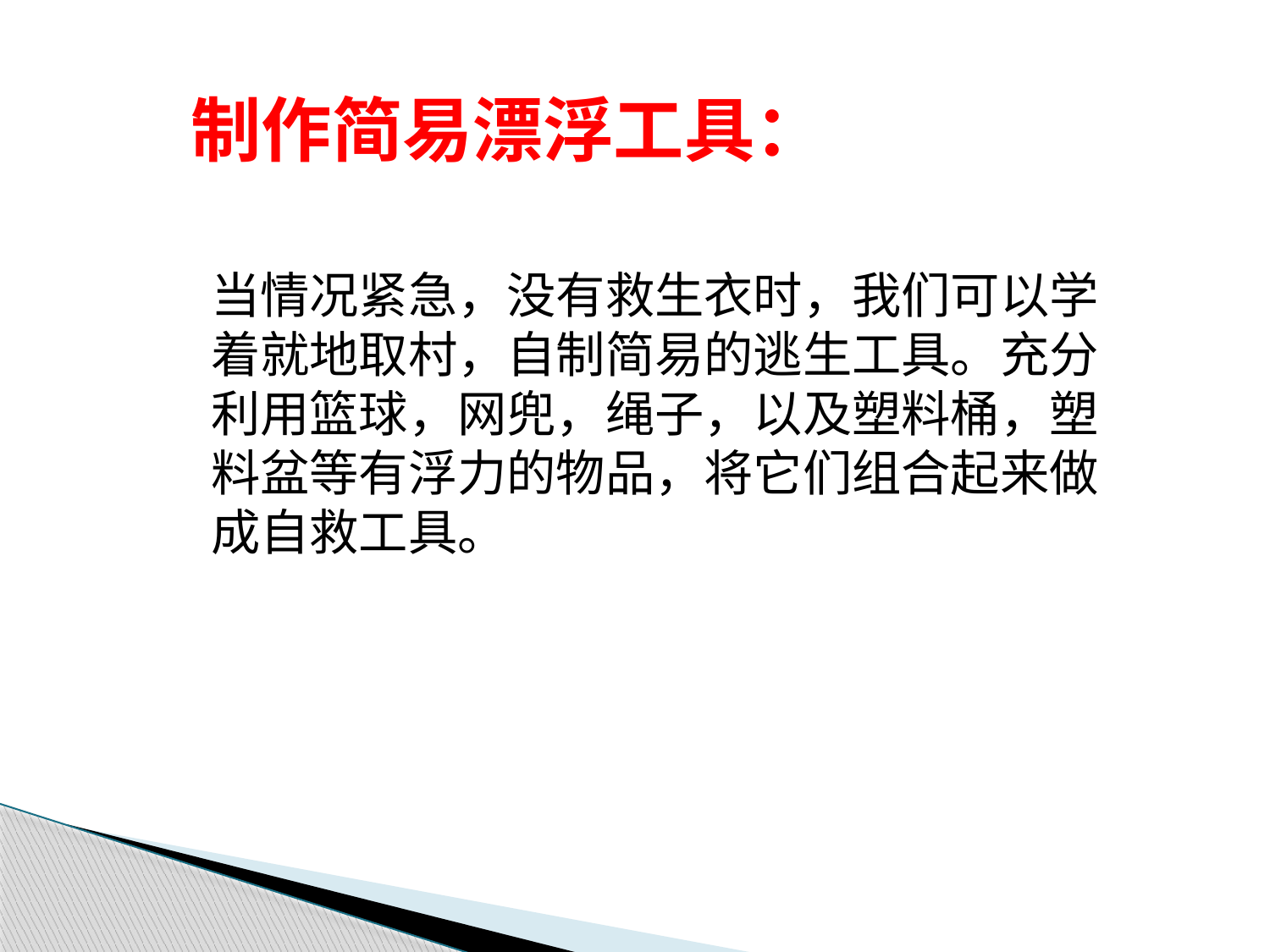

制作简易漂浮工具：
当情况紧急，没有救生衣时，我们可以学着就地取村，自制简易的逃生工具。充分利用篮球，网兜，绳子，以及塑料桶，塑料盆等有浮力的物品，将它们组合起来做成自救工具。